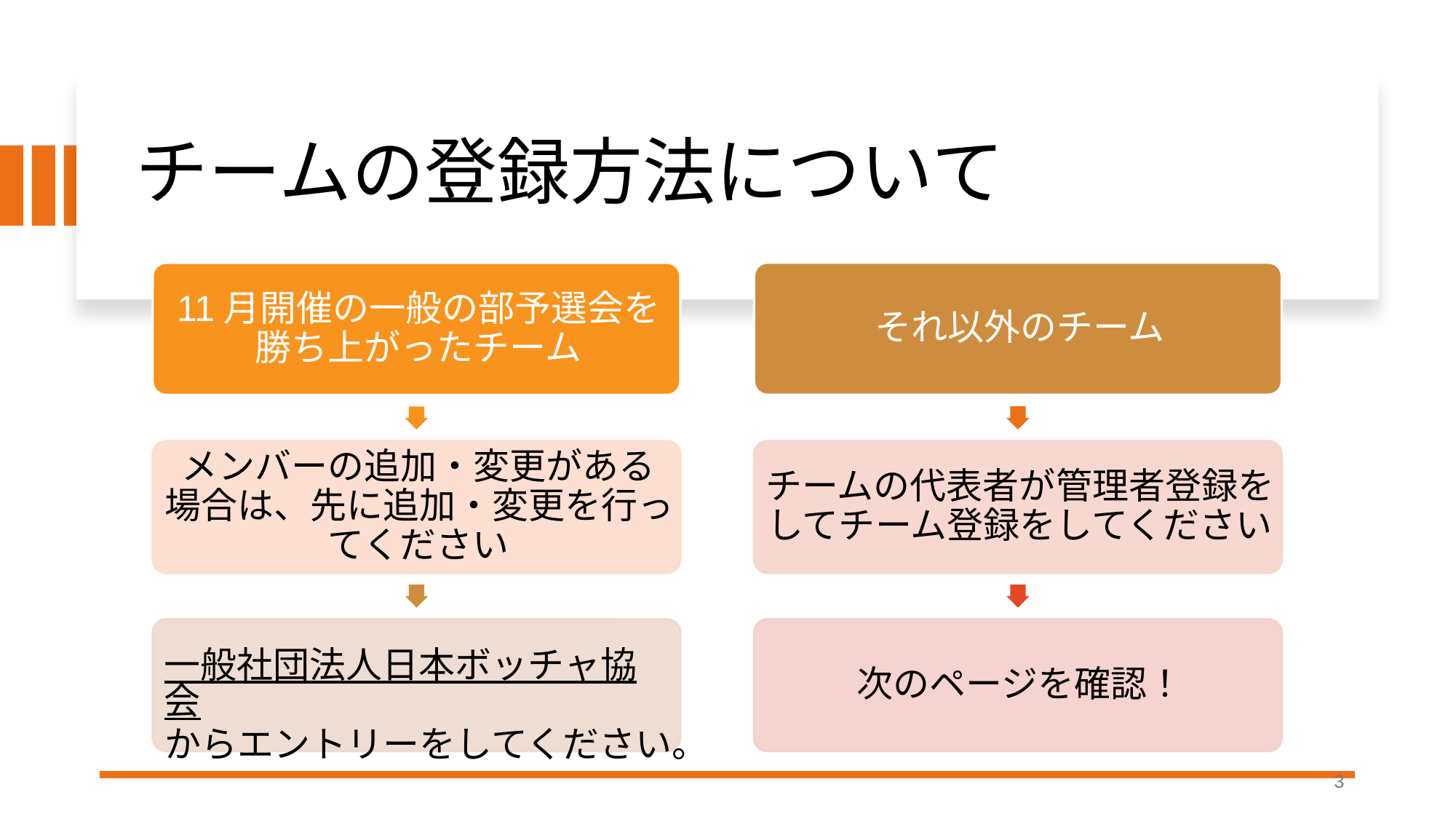

# チームの登録方法について

11月開催の一般の部予選会を勝ち上がったチーム
メンバーの追加・変更がある場合は、先に追加・変更を行ってください
一般社団法人日本ボッチャ協会からエントリーをしてください。
それ以外のチーム
チームの代表者が管理者登録をしてチーム登録をしてください
次のページを確認！
3